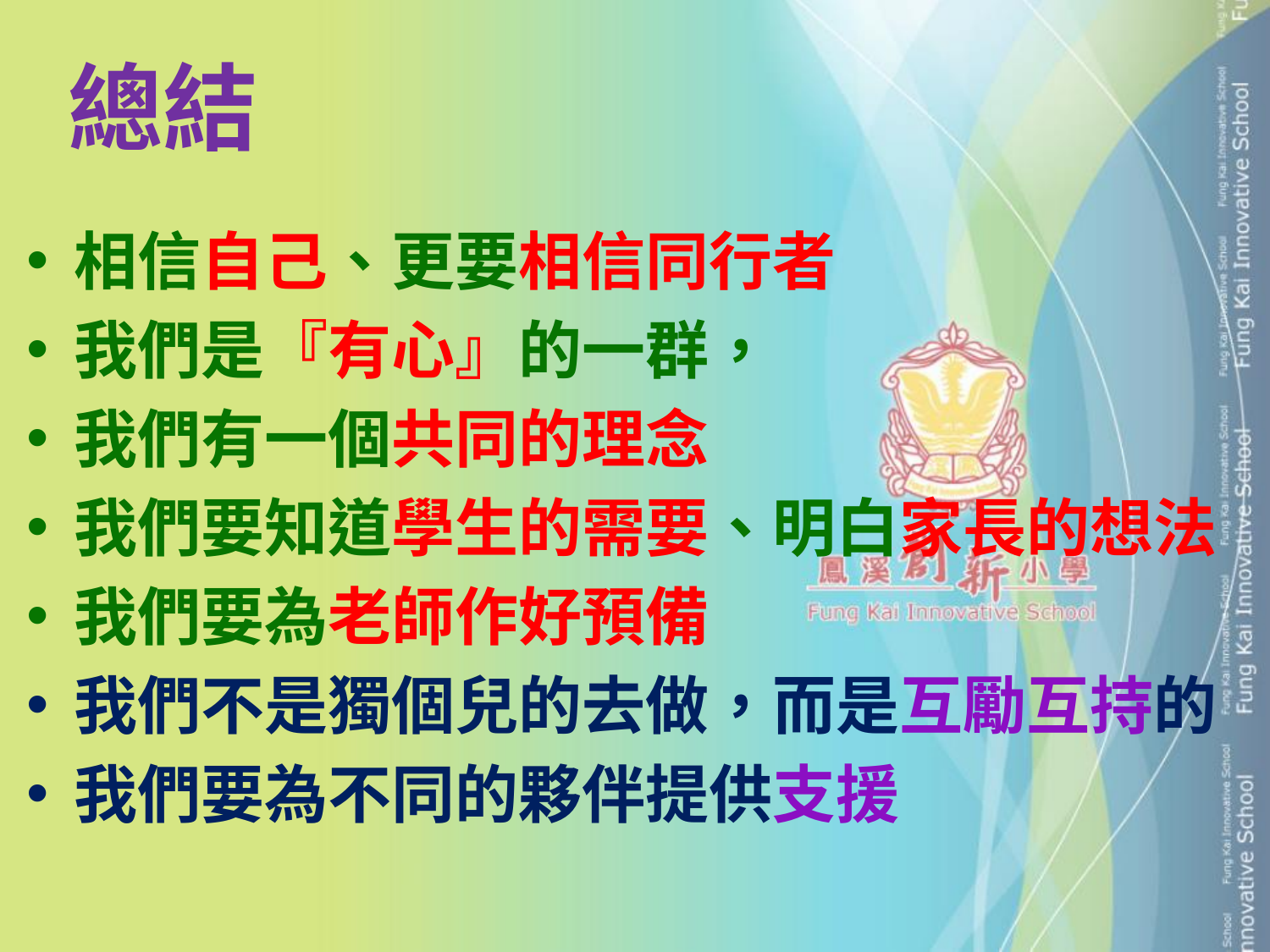

# 總結

相信自己、更要相信同行者
我們是『有心』的一群，
我們有一個共同的理念
我們要知道學生的需要、明白家長的想法
我們要為老師作好預備
我們不是獨個兒的去做，而是互勵互持的
我們要為不同的夥伴提供支援